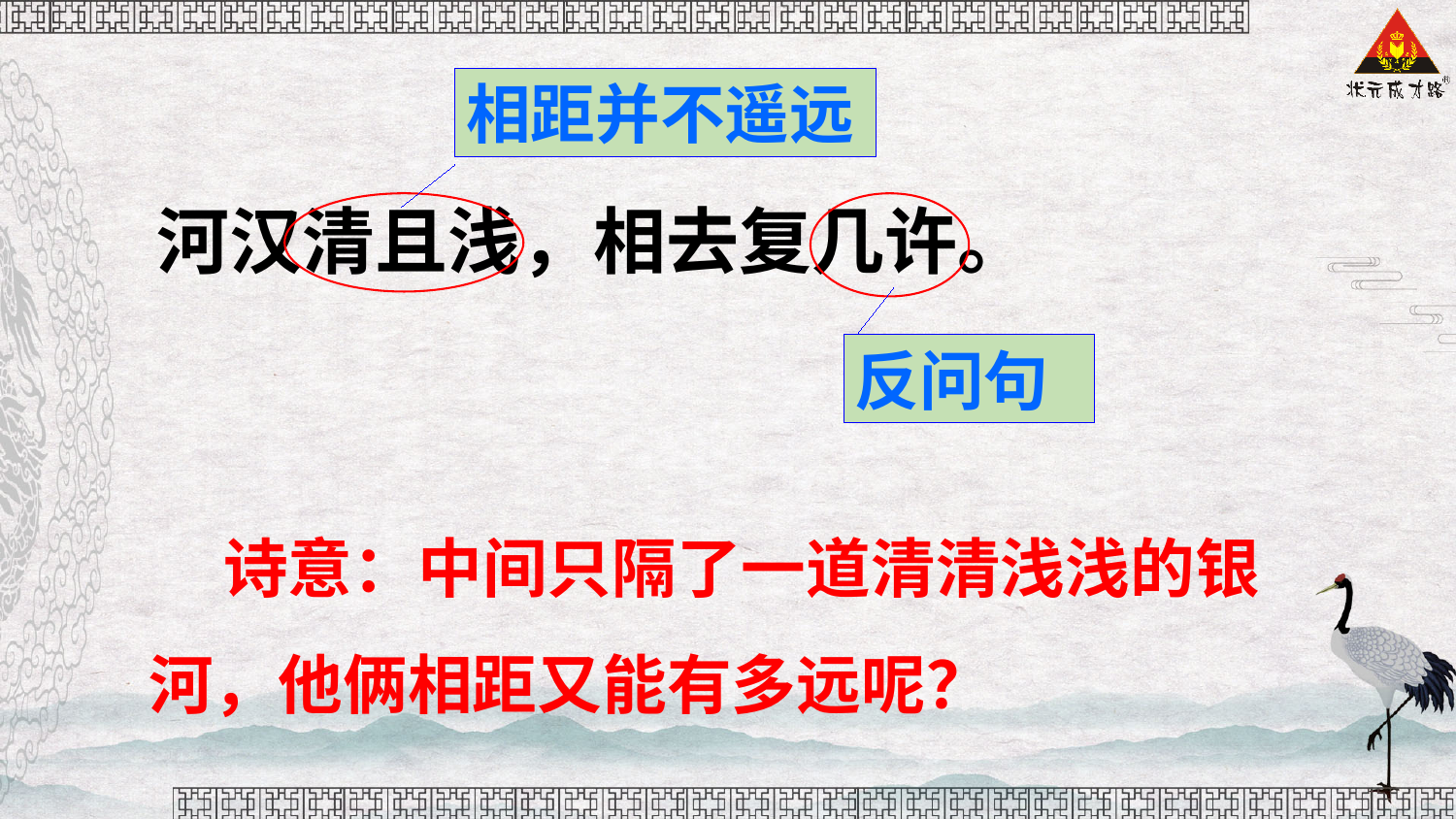

相距并不遥远
河汉清且浅，相去复几许。

反问句
    诗意：中间只隔了一道清清浅浅的银河，他俩相距又能有多远呢？